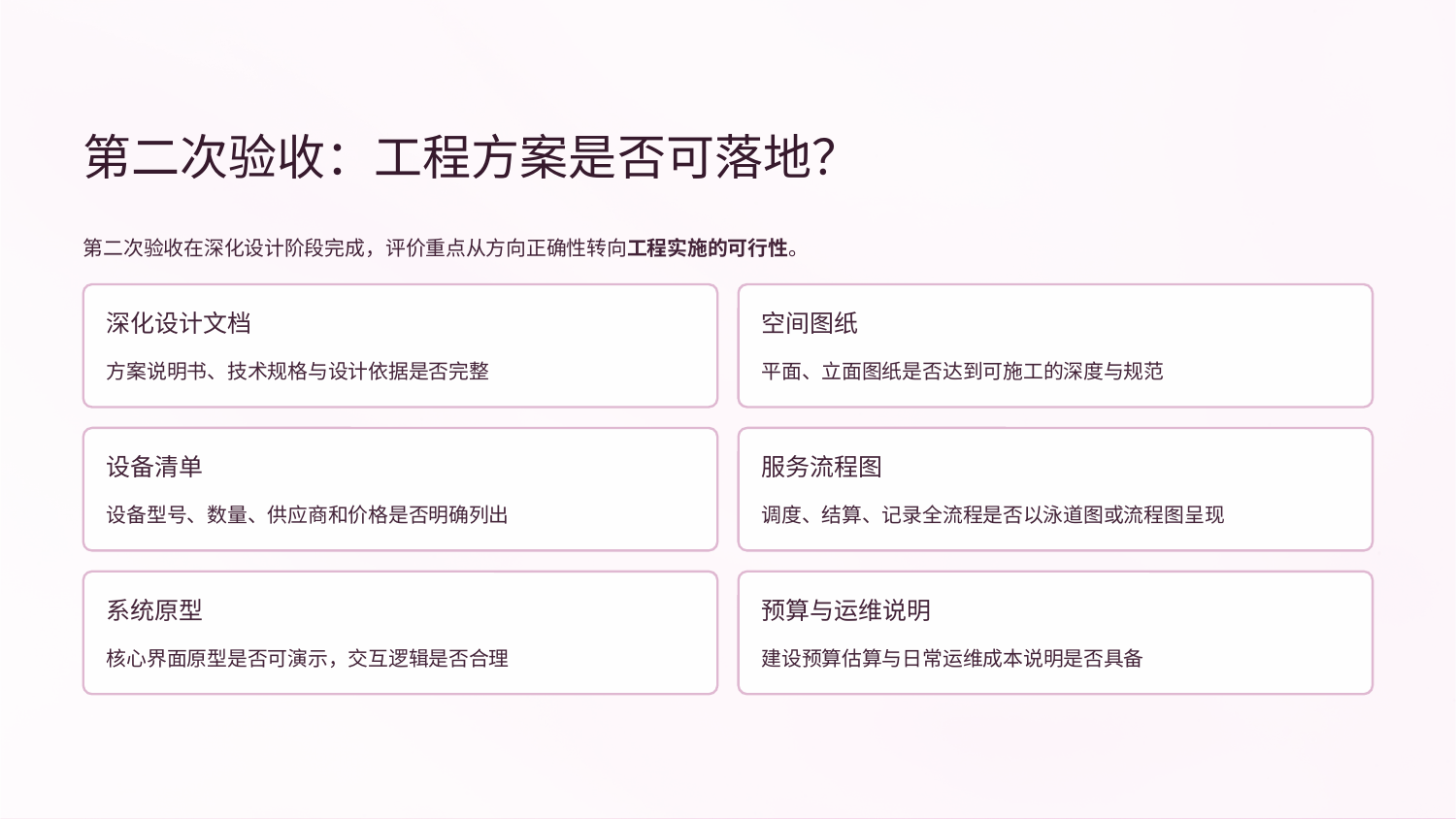

第二次验收：工程方案是否可落地？
第二次验收在深化设计阶段完成，评价重点从方向正确性转向工程实施的可行性。

深化设计文档
空间图纸
方案说明书、技术规格与设计依据是否完整
平面、立面图纸是否达到可施工的深度与规范

设备清单
服务流程图
设备型号、数量、供应商和价格是否明确列出
调度、结算、记录全流程是否以泳道图或流程图呈现

系统原型
预算与运维说明
核心界面原型是否可演示，交互逻辑是否合理
建设预算估算与日常运维成本说明是否具备